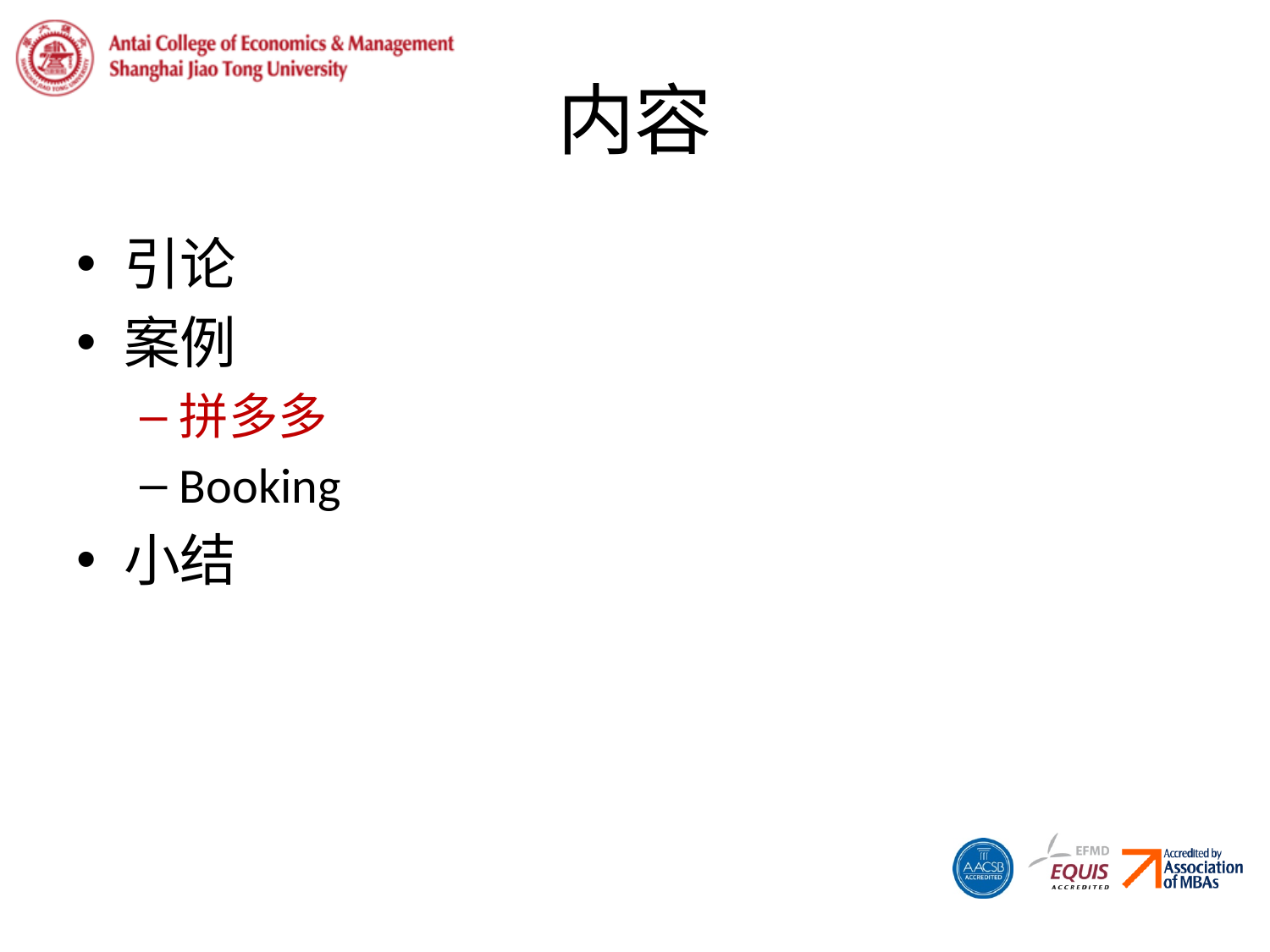

# 内容
引论
案例
拼多多
Booking
小结